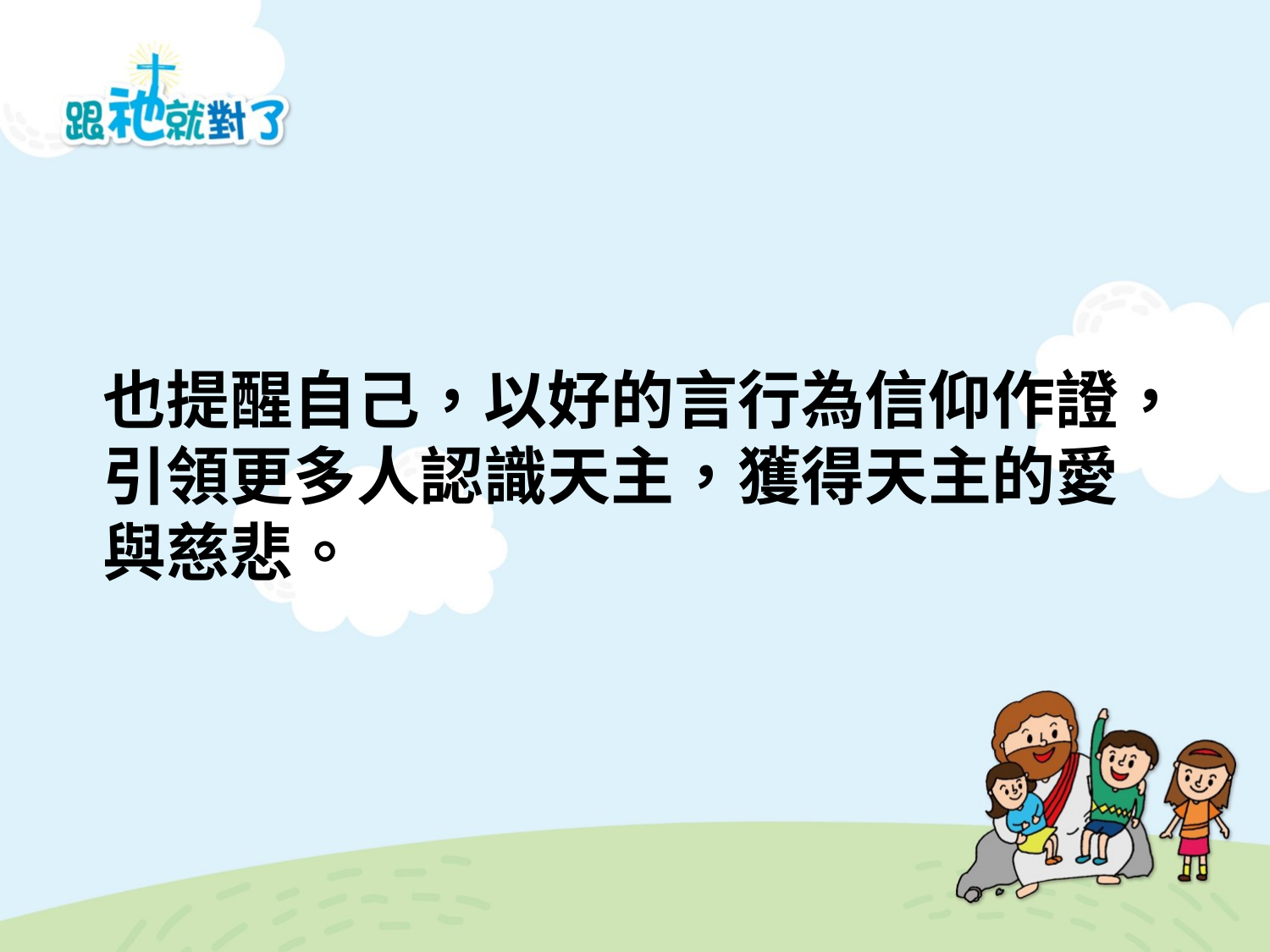

也提醒自己，以好的言行為信仰作證，引領更多人認識天主，獲得天主的愛與慈悲。